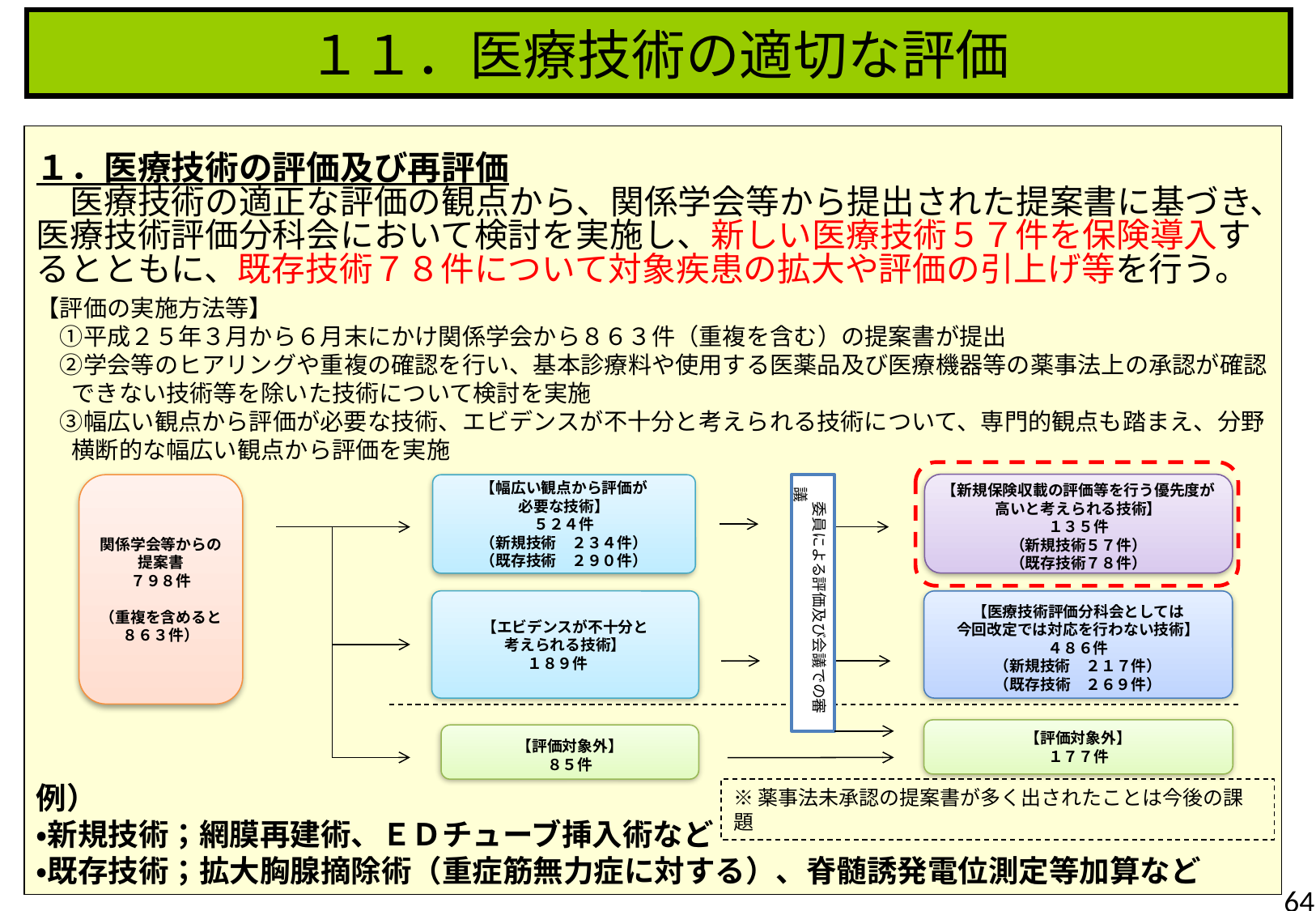

１１．医療技術の適切な評価
１．医療技術の評価及び再評価
　医療技術の適正な評価の観点から、関係学会等から提出された提案書に基づき、医療技術評価分科会において検討を実施し、新しい医療技術５７件を保険導入するとともに、既存技術７８件について対象疾患の拡大や評価の引上げ等を行う。
【評価の実施方法等】
　①平成２５年３月から６月末にかけ関係学会から８６３件（重複を含む）の提案書が提出
　②学会等のヒアリングや重複の確認を行い、基本診療料や使用する医薬品及び医療機器等の薬事法上の承認が確認できない技術等を除いた技術について検討を実施
　③幅広い観点から評価が必要な技術、エビデンスが不十分と考えられる技術について、専門的観点も踏まえ、分野横断的な幅広い観点から評価を実施

【新規保険収載の評価等を行う優先度が高いと考えられる技術】
１３５件
（新規技術５７件）
（既存技術７８件）
関係学会等からの
提案書
７９８件

（重複を含めると
８６３件）
【幅広い観点から評価が
必要な技術】
５２４件
（新規技術　２３４件）
（既存技術　２９０件）
　委員による評価及び会議での審議
【エビデンスが不十分と
考えられる技術】
１８９件
【医療技術評価分科会としては
今回改定では対応を行わない技術】
４８６件
（新規技術　２１７件）
（既存技術　２６９件）
【評価対象外】
１７７件
【評価対象外】
８５件
例）
・新規技術；網膜再建術、ＥＤチューブ挿入術など
・既存技術；拡大胸腺摘除術（重症筋無力症に対する）、脊髄誘発電位測定等加算など
※薬事法未承認の提案書が多く出されたことは今後の課題
64